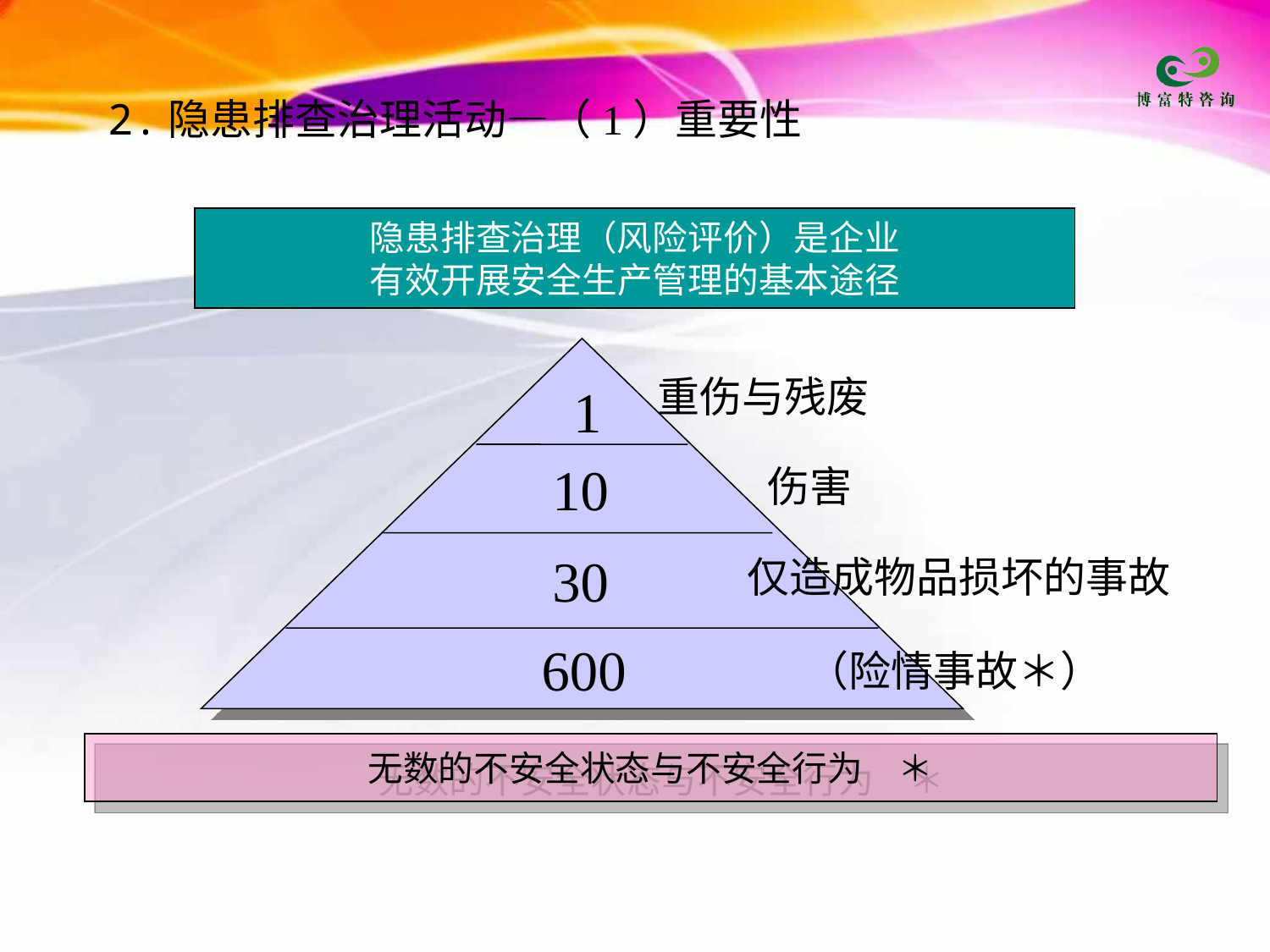

2.隐患排查治理活动—（1）重要性
隐患排查治理（风险评价）是企业
有效开展安全生产管理的基本途径

重伤与残废
1

10
伤害

30
仅造成物品损坏的事故

600
　（险情事故＊）
无数的不安全状态与不安全行为　＊